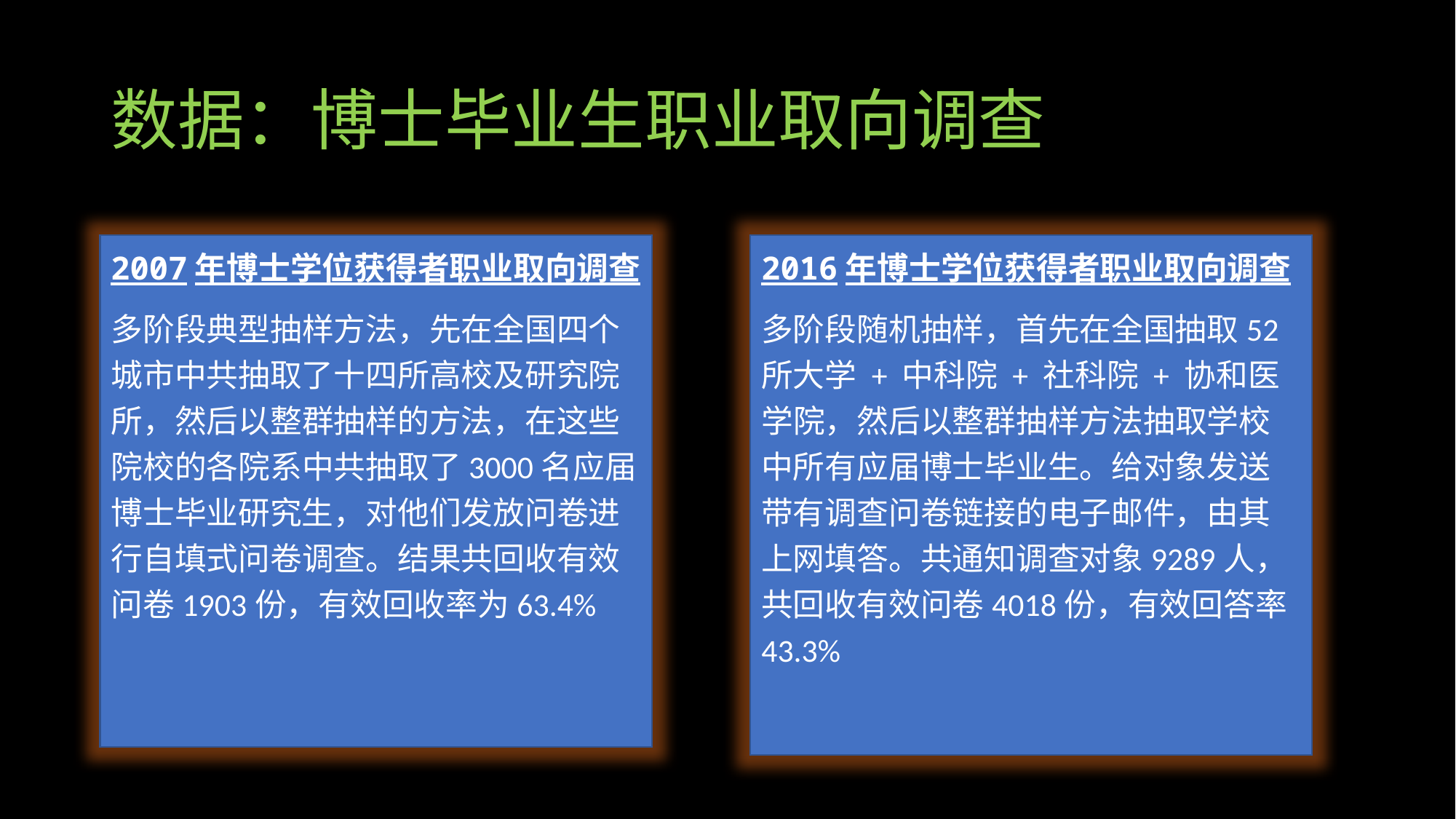

# 数据：博士毕业生职业取向调查
2007年博士学位获得者职业取向调查
多阶段典型抽样方法，先在全国四个城市中共抽取了十四所高校及研究院所，然后以整群抽样的方法，在这些院校的各院系中共抽取了3000名应届博士毕业研究生，对他们发放问卷进行自填式问卷调查。结果共回收有效问卷1903份，有效回收率为63.4%
2016年博士学位获得者职业取向调查
多阶段随机抽样，首先在全国抽取52所大学 + 中科院 + 社科院 + 协和医学院，然后以整群抽样方法抽取学校中所有应届博士毕业生。给对象发送带有调查问卷链接的电子邮件，由其上网填答。共通知调查对象9289人，共回收有效问卷4018份，有效回答率43.3%